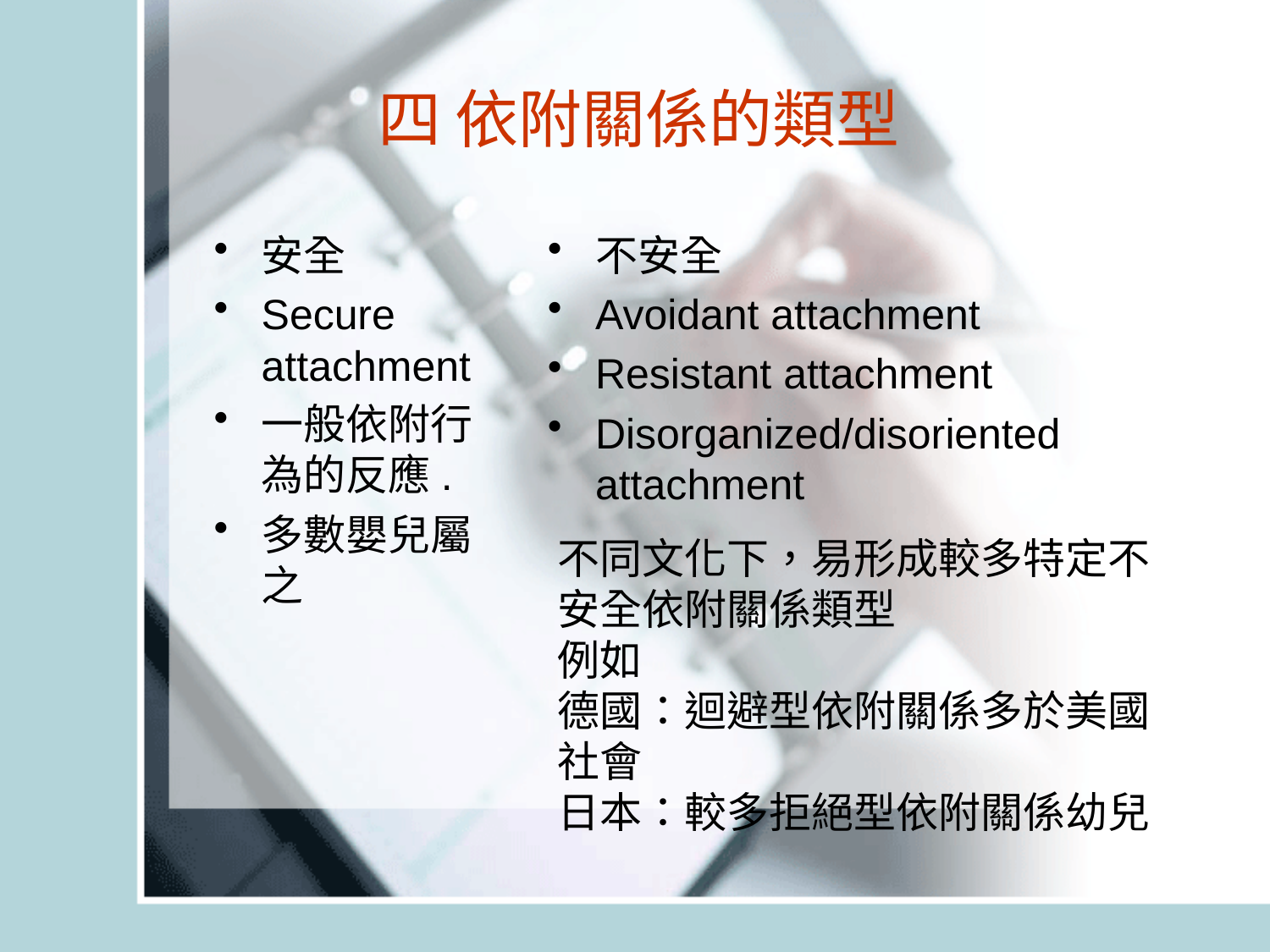

# 四 依附關係的類型
安全
Secure attachment
一般依附行為的反應.
多數嬰兒屬之
不安全
Avoidant attachment
Resistant attachment
Disorganized/disoriented attachment

不同文化下，易形成較多特定不安全依附關係類型
例如
德國：迴避型依附關係多於美國社會
日本：較多拒絕型依附關係幼兒